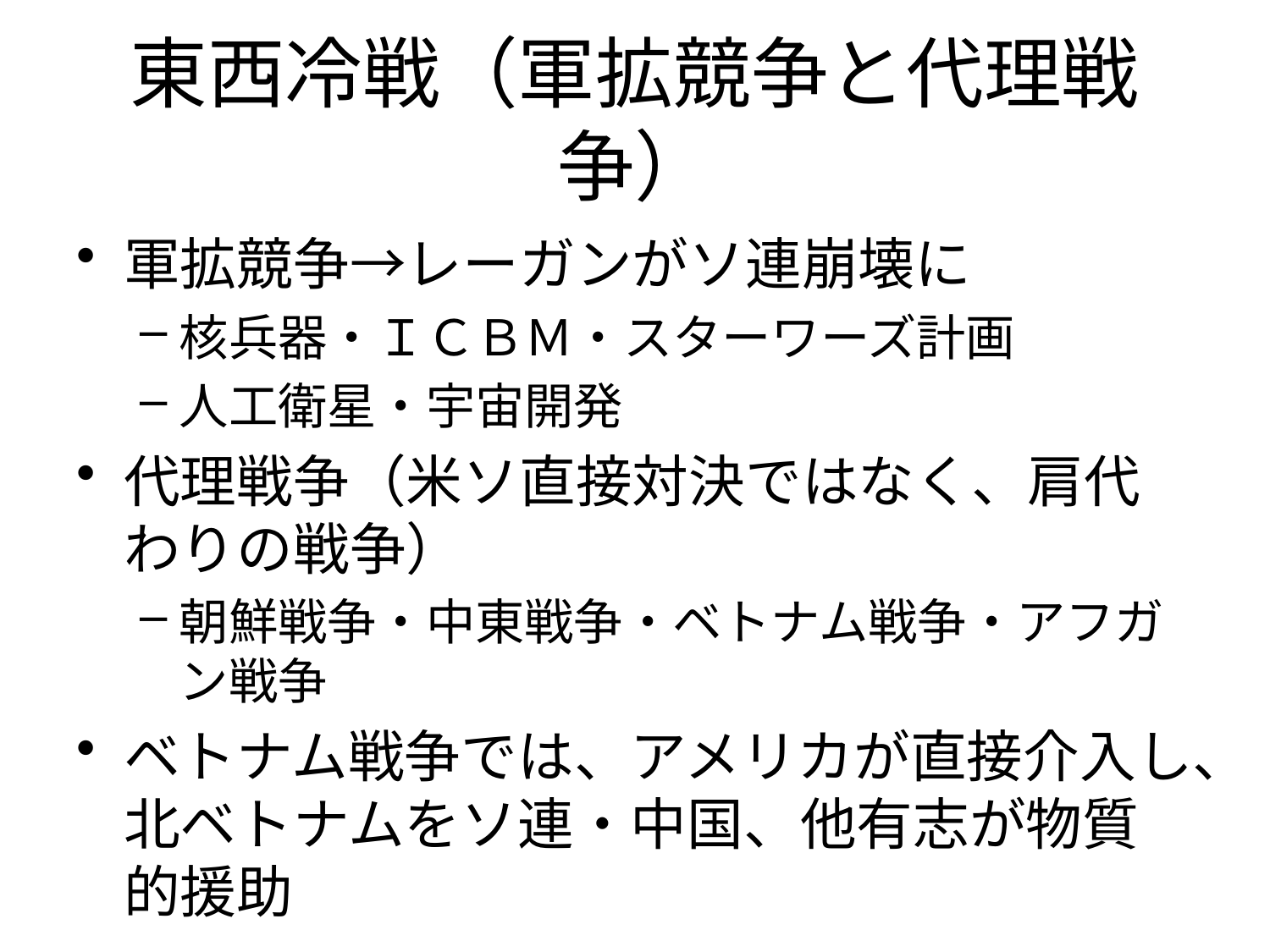

# 東西冷戦（軍拡競争と代理戦争）
軍拡競争→レーガンがソ連崩壊に
核兵器・ＩＣＢＭ・スターワーズ計画
人工衛星・宇宙開発
代理戦争（米ソ直接対決ではなく、肩代わりの戦争）
朝鮮戦争・中東戦争・ベトナム戦争・アフガン戦争
ベトナム戦争では、アメリカが直接介入し、北ベトナムをソ連・中国、他有志が物質的援助